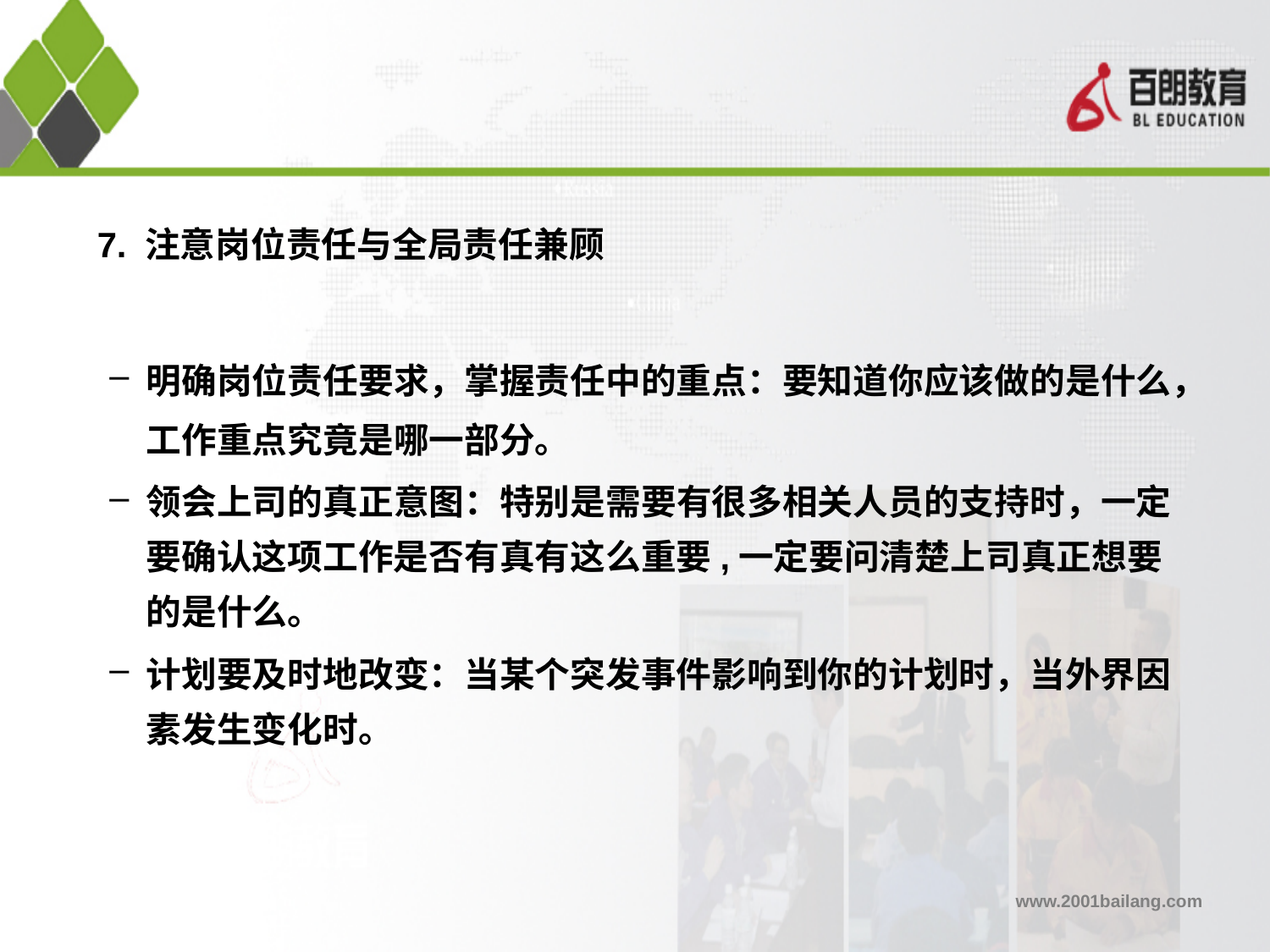

7. 注意岗位责任与全局责任兼顾

明确岗位责任要求，掌握责任中的重点：要知道你应该做的是什么，工作重点究竟是哪一部分。
领会上司的真正意图：特别是需要有很多相关人员的支持时，一定要确认这项工作是否有真有这么重要,一定要问清楚上司真正想要的是什么。
计划要及时地改变：当某个突发事件影响到你的计划时，当外界因素发生变化时。